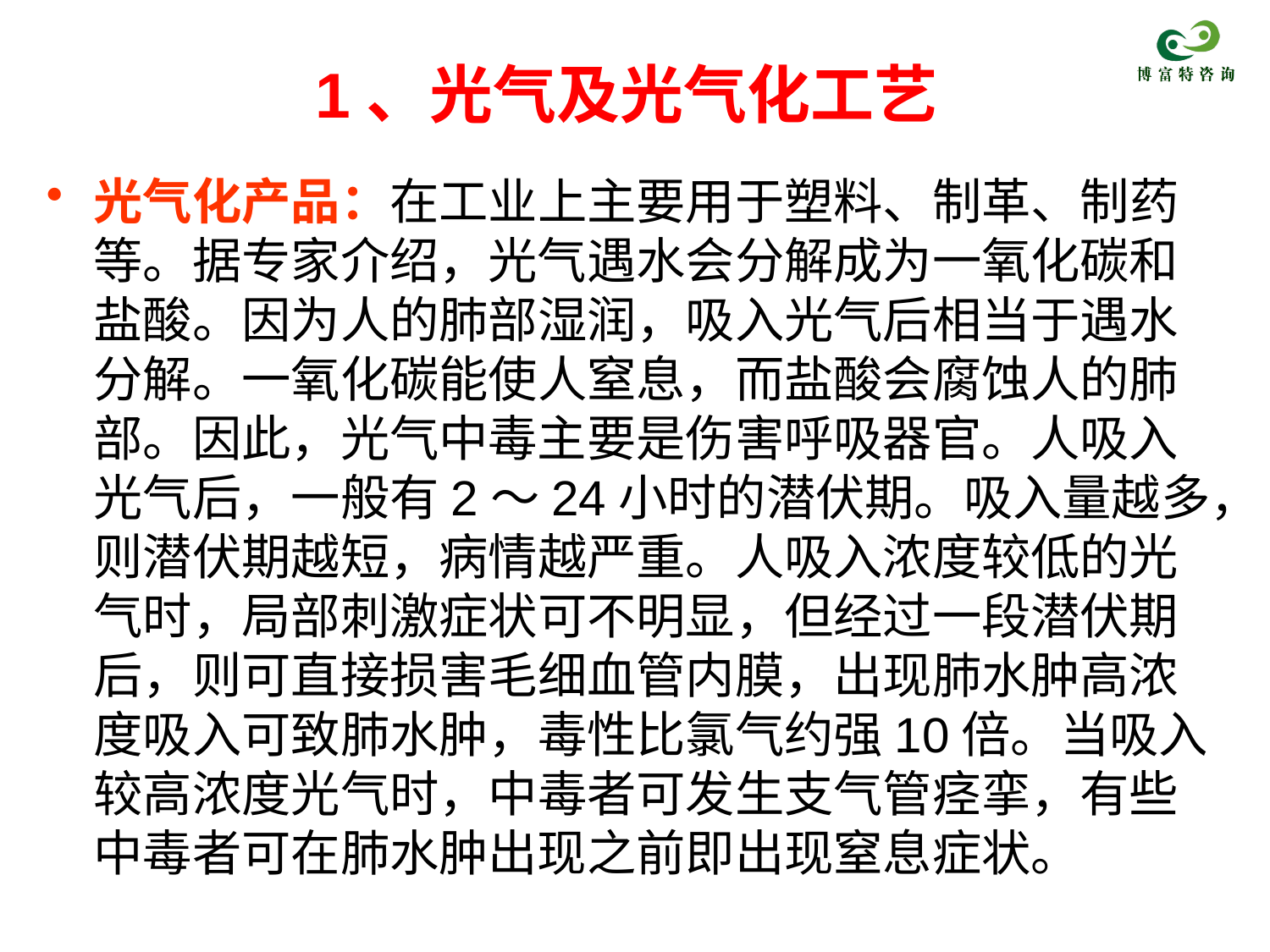

# 1、光气及光气化工艺
光气化产品：在工业上主要用于塑料、制革、制药等。据专家介绍，光气遇水会分解成为一氧化碳和盐酸。因为人的肺部湿润，吸入光气后相当于遇水分解。一氧化碳能使人窒息，而盐酸会腐蚀人的肺部。因此，光气中毒主要是伤害呼吸器官。人吸入光气后，一般有2～24小时的潜伏期。吸入量越多，则潜伏期越短，病情越严重。人吸入浓度较低的光气时，局部刺激症状可不明显，但经过一段潜伏期后，则可直接损害毛细血管内膜，出现肺水肿高浓度吸入可致肺水肿，毒性比氯气约强10倍。当吸入较高浓度光气时，中毒者可发生支气管痉挛，有些中毒者可在肺水肿出现之前即出现窒息症状。